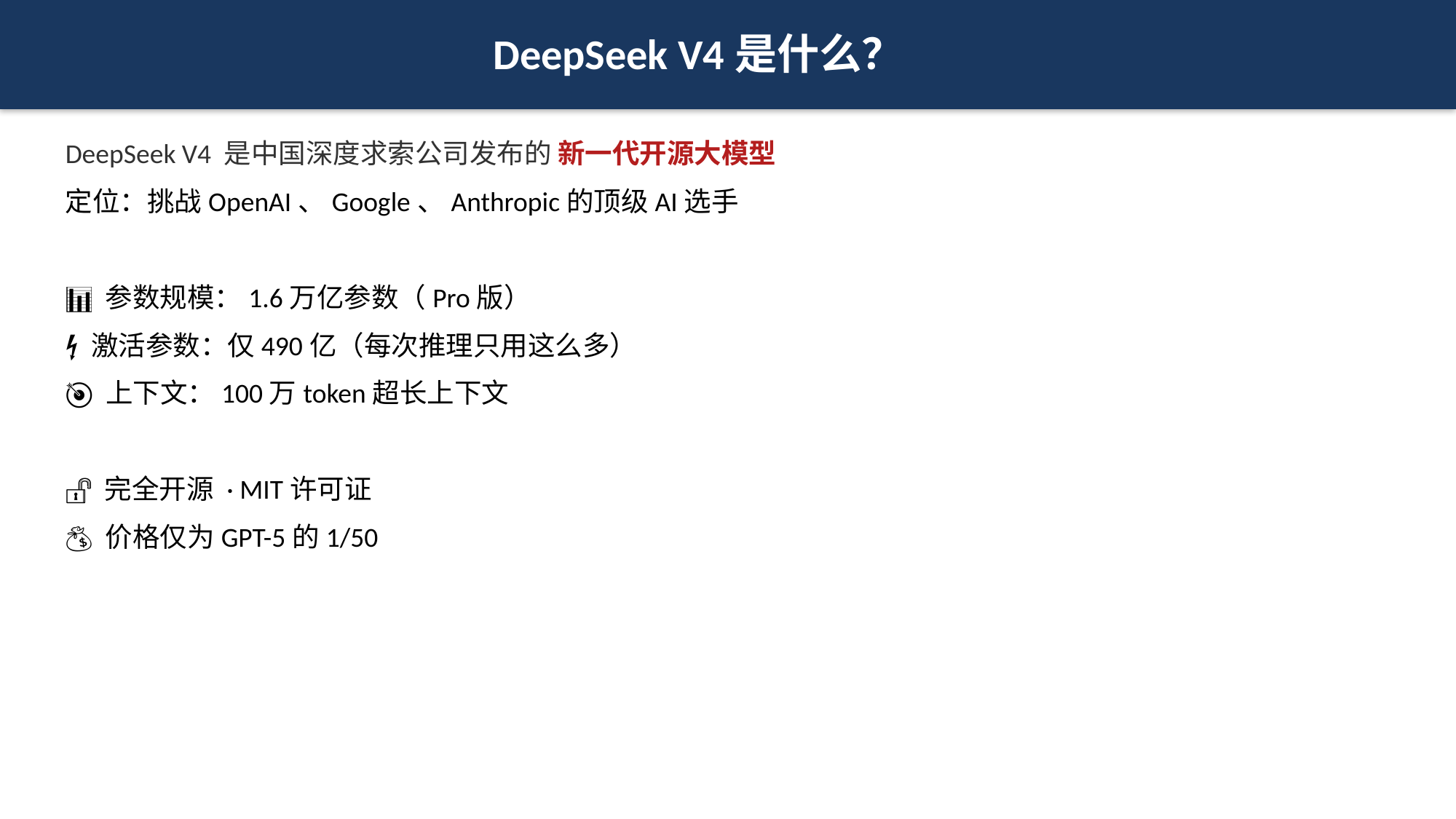

DeepSeek V4是什么？
DeepSeek V4 是中国深度求索公司发布的 新一代开源大模型
定位：挑战OpenAI、Google、Anthropic的顶级AI选手

📊 参数规模：1.6万亿参数（Pro版）
⚡ 激活参数：仅490亿（每次推理只用这么多）
🎯 上下文：100万token超长上下文

🔓 完全开源 · MIT许可证
💰 价格仅为GPT-5的1/50